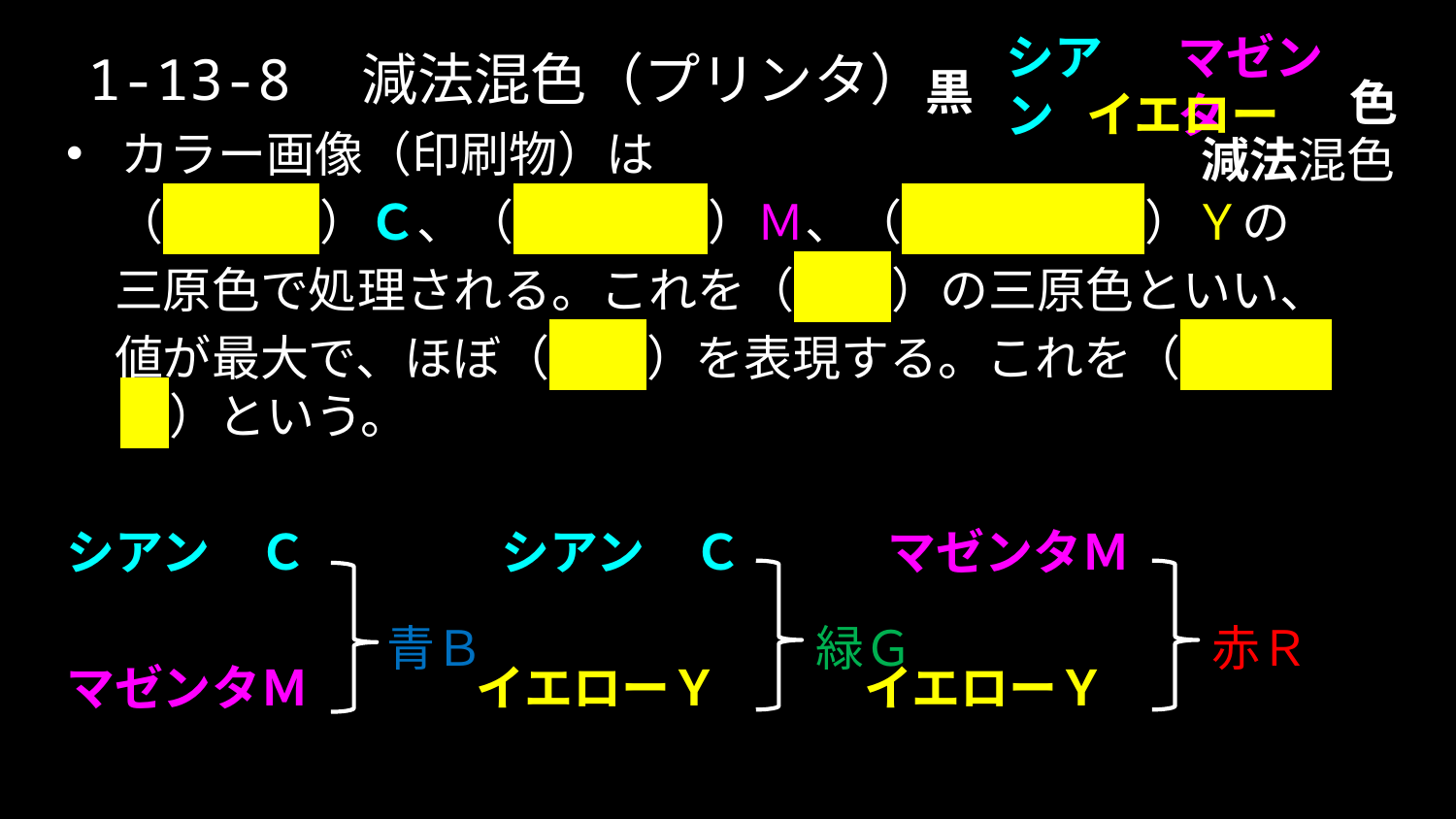

シアン
マゼンタ
# 1-13-8　減法混色（プリンタ）
黒
色
イエロー
カラー画像（印刷物）は
　（　　 　）Ｃ、（　　　　）Ｍ、（　　　　　）Ｙの
　三原色で処理される。これを（　　）の三原色といい、
　値が最大で、ほぼ（　　）を表現する。これを（ 　    　　）という。

シアン　Ｃ　　　　シアン　Ｃ　　　マゼンタＭ

マゼンタＭ　　　  イエローＹ　　　イエローＹ

減法混色

青Ｂ
緑Ｇ
赤Ｒ